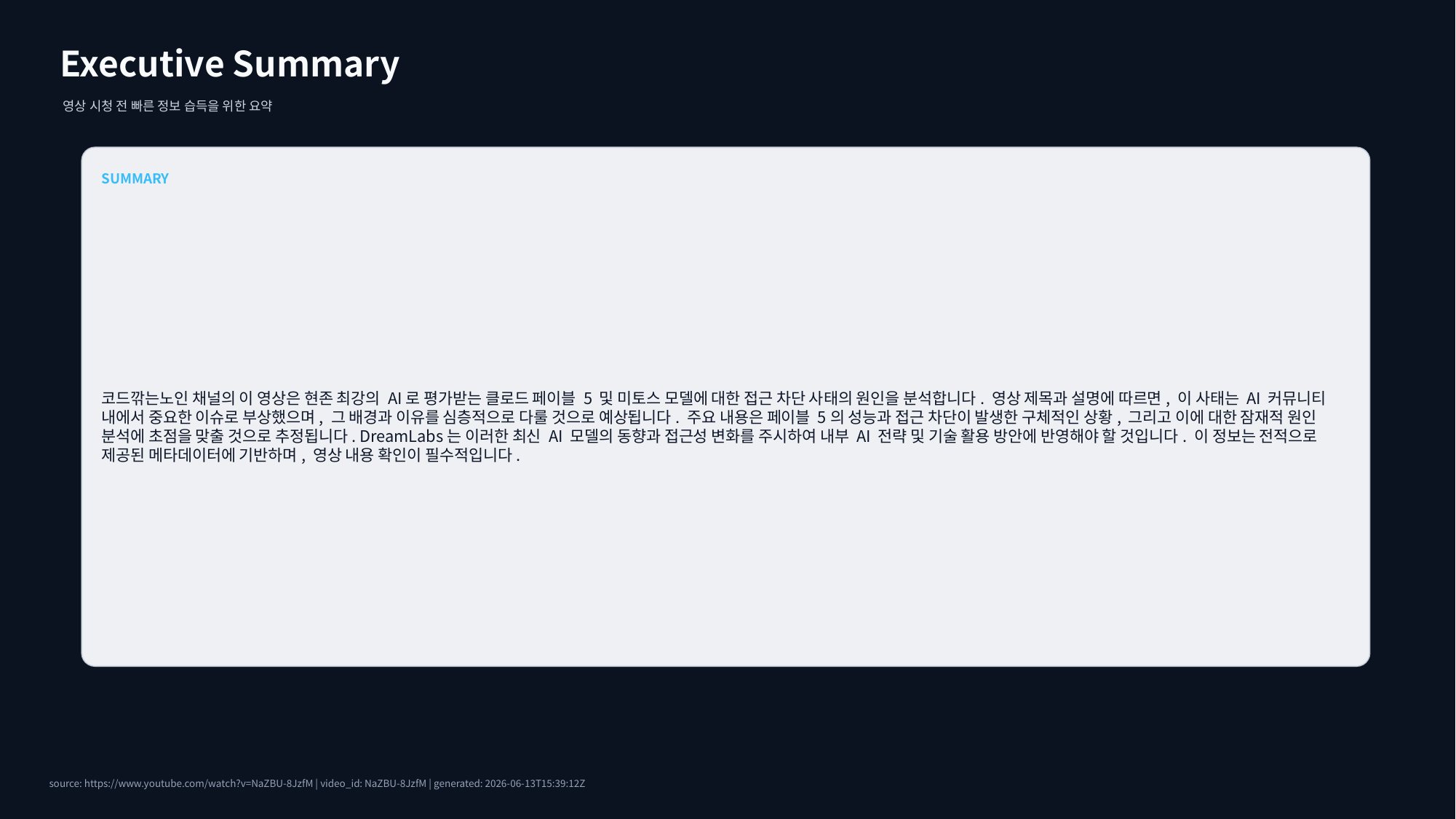

Executive Summary
영상 시청 전 빠른 정보 습득을 위한 요약

SUMMARY
코드깎는노인 채널의 이 영상은 현존 최강의 AI로 평가받는 클로드 페이블 5 및 미토스 모델에 대한 접근 차단 사태의 원인을 분석합니다. 영상 제목과 설명에 따르면, 이 사태는 AI 커뮤니티 내에서 중요한 이슈로 부상했으며, 그 배경과 이유를 심층적으로 다룰 것으로 예상됩니다. 주요 내용은 페이블 5의 성능과 접근 차단이 발생한 구체적인 상황, 그리고 이에 대한 잠재적 원인 분석에 초점을 맞출 것으로 추정됩니다. DreamLabs는 이러한 최신 AI 모델의 동향과 접근성 변화를 주시하여 내부 AI 전략 및 기술 활용 방안에 반영해야 할 것입니다. 이 정보는 전적으로 제공된 메타데이터에 기반하며, 영상 내용 확인이 필수적입니다.
source: https://www.youtube.com/watch?v=NaZBU-8JzfM | video_id: NaZBU-8JzfM | generated: 2026-06-13T15:39:12Z